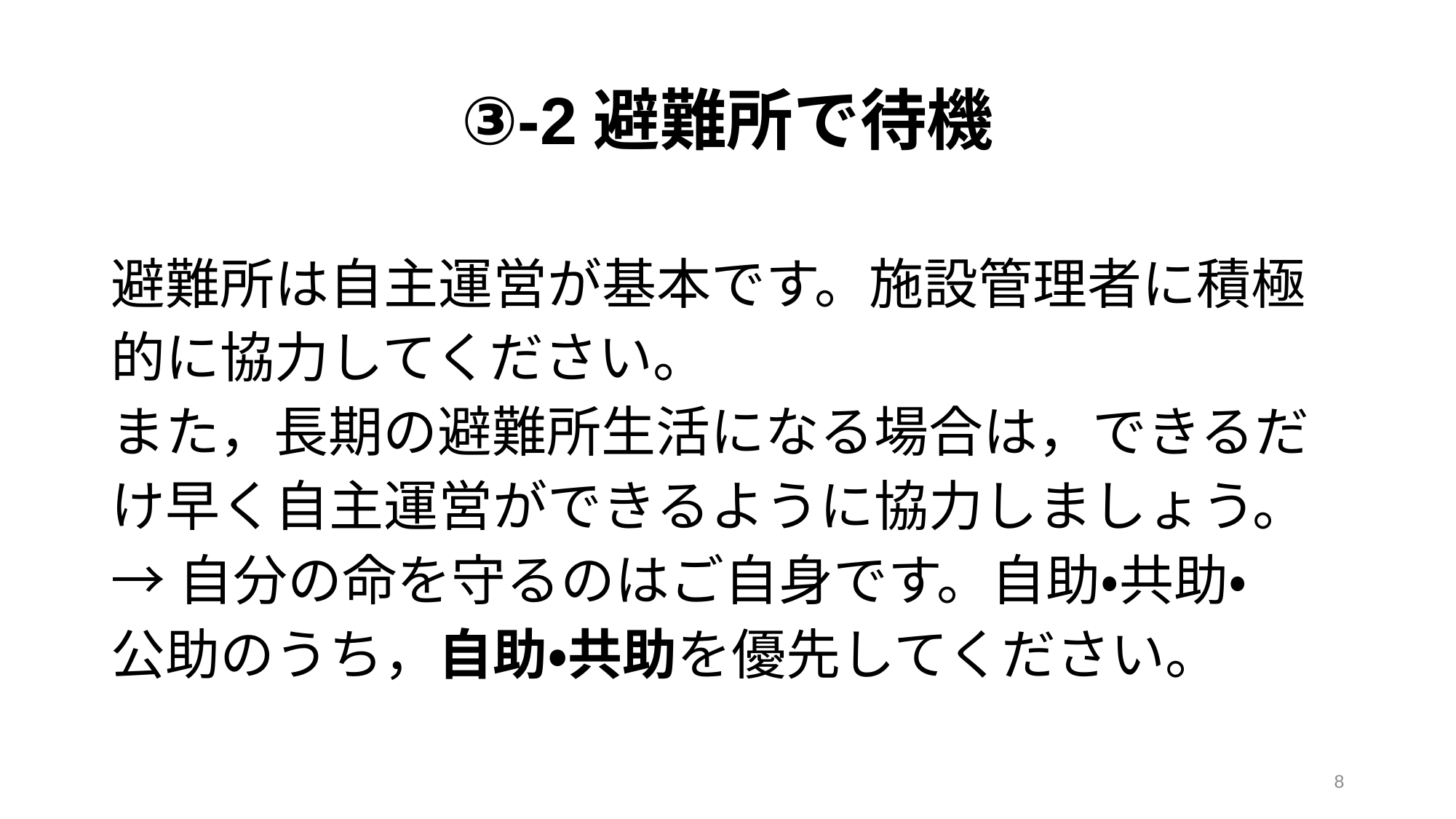

# ③-2避難所で待機
避難所は自主運営が基本です。施設管理者に積極
的に協力してください。
また，長期の避難所生活になる場合は，できるだ
け早く自主運営ができるように協力しましょう。
→自分の命を守るのはご自身です。自助・共助・
公助のうち，自助・共助を優先してください。

8